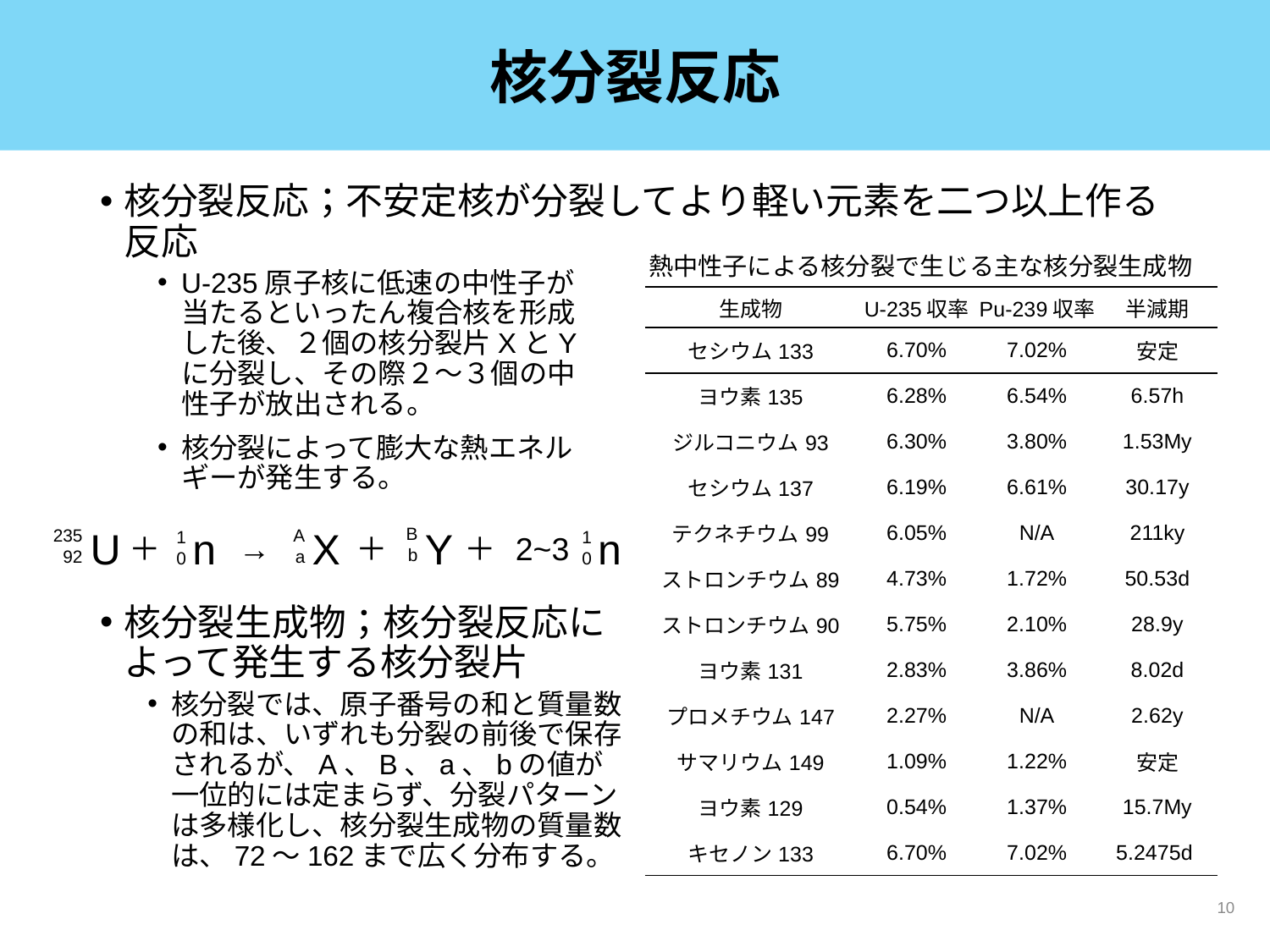

# 核分裂反応
核分裂反応；不安定核が分裂してより軽い元素を二つ以上作る反応
熱中性子による核分裂で生じる主な核分裂生成物
U-235原子核に低速の中性子が当たるといったん複合核を形成した後、２個の核分裂片XとYに分裂し、その際２〜３個の中性子が放出される。
核分裂によって膨大な熱エネルギーが発生する。
| 生成物 | U-235収率 | Pu-239収率 | 半減期 |
| --- | --- | --- | --- |
| セシウム133 | 6.70% | 7.02% | 安定 |
| ヨウ素135 | 6.28% | 6.54% | 6.57h |
| ジルコニウム93 | 6.30% | 3.80% | 1.53My |
| セシウム137 | 6.19% | 6.61% | 30.17y |
| テクネチウム99 | 6.05% | N/A | 211ky |
| ストロンチウム89 | 4.73% | 1.72% | 50.53d |
| ストロンチウム90 | 5.75% | 2.10% | 28.9y |
| ヨウ素131 | 2.83% | 3.86% | 8.02d |
| プロメチウム147 | 2.27% | N/A | 2.62y |
| サマリウム149 | 1.09% | 1.22% | 安定 |
| ヨウ素129 | 0.54% | 1.37% | 15.7My |
| キセノン133 | 6.70% | 7.02% | 5.2475d |
U
235
92
n
1
0
X
A
a
Y
B
b
n
1
0
2~3
＋
→
＋
＋
核分裂生成物；核分裂反応によって発生する核分裂片
核分裂では、原子番号の和と質量数の和は、いずれも分裂の前後で保存されるが、A、B、a、bの値が一位的には定まらず、分裂パターンは多様化し、核分裂生成物の質量数は、72〜162まで広く分布する。
10